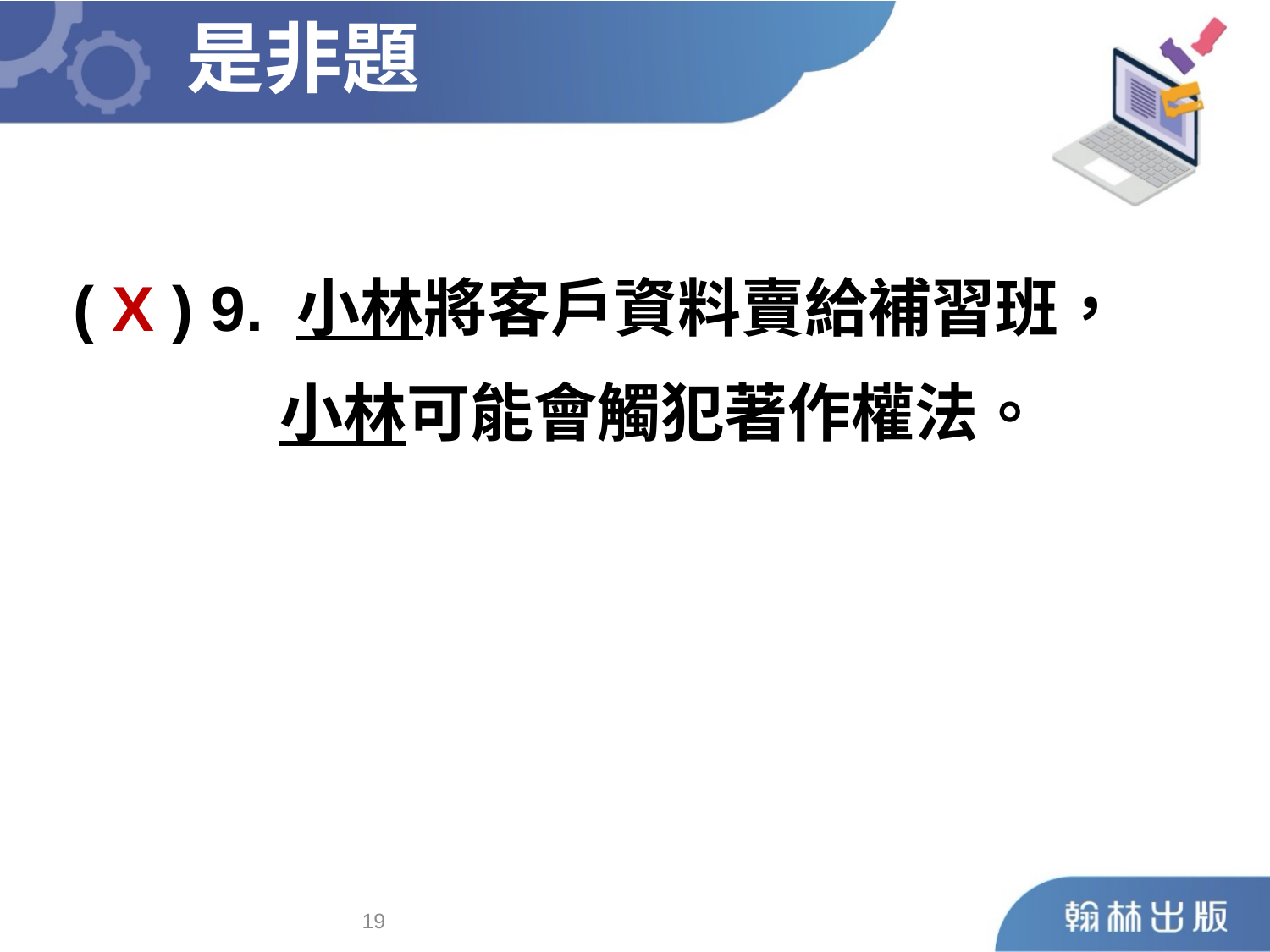

是非題
	( X ) 9. 小林將客戶資料賣給補習班，
               小林可能會觸犯著作權法。
19